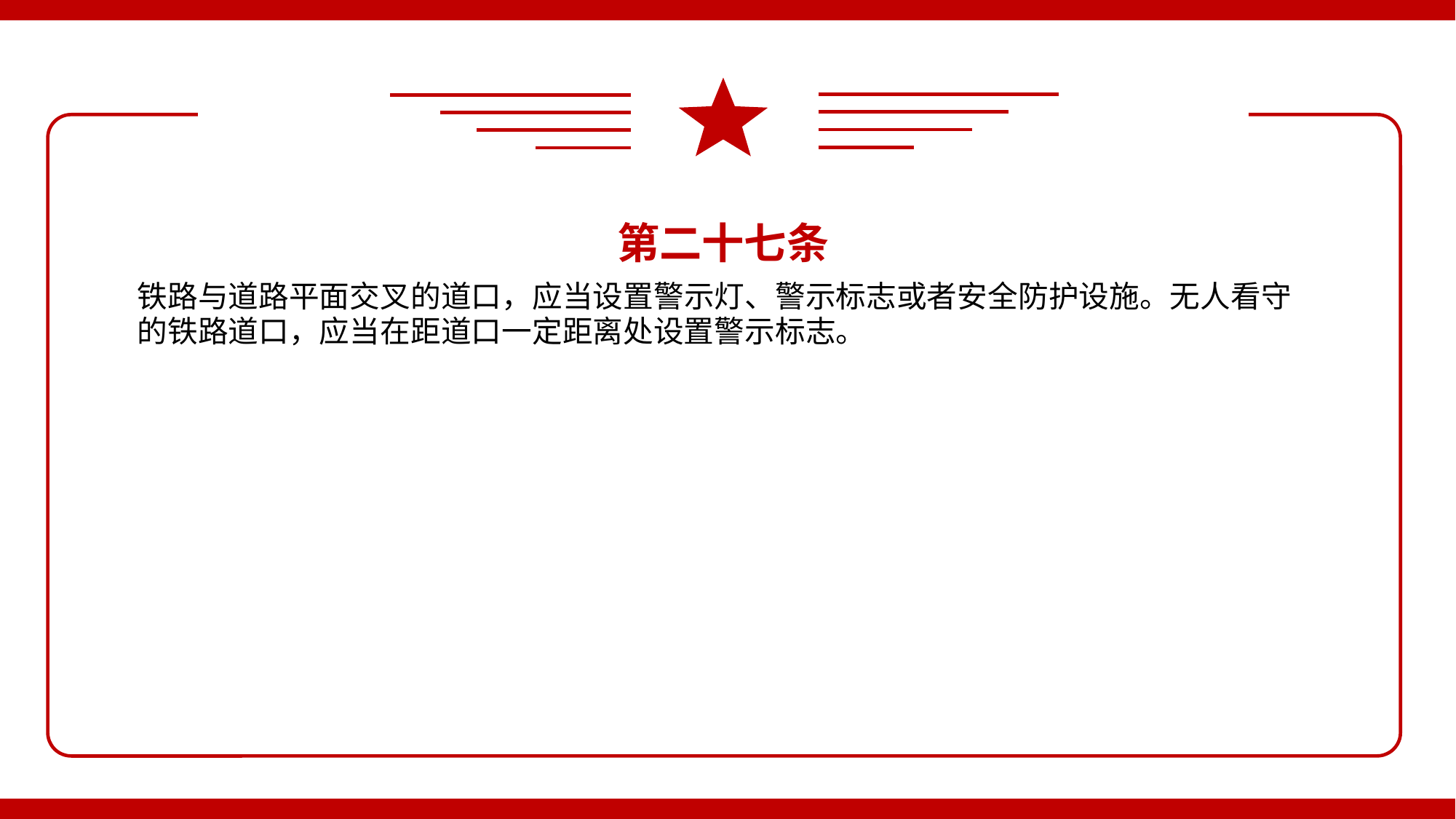

第二十七条
铁路与道路平面交叉的道口，应当设置警示灯、警示标志或者安全防护设施。无人看守的铁路道口，应当在距道口一定距离处设置警示标志。